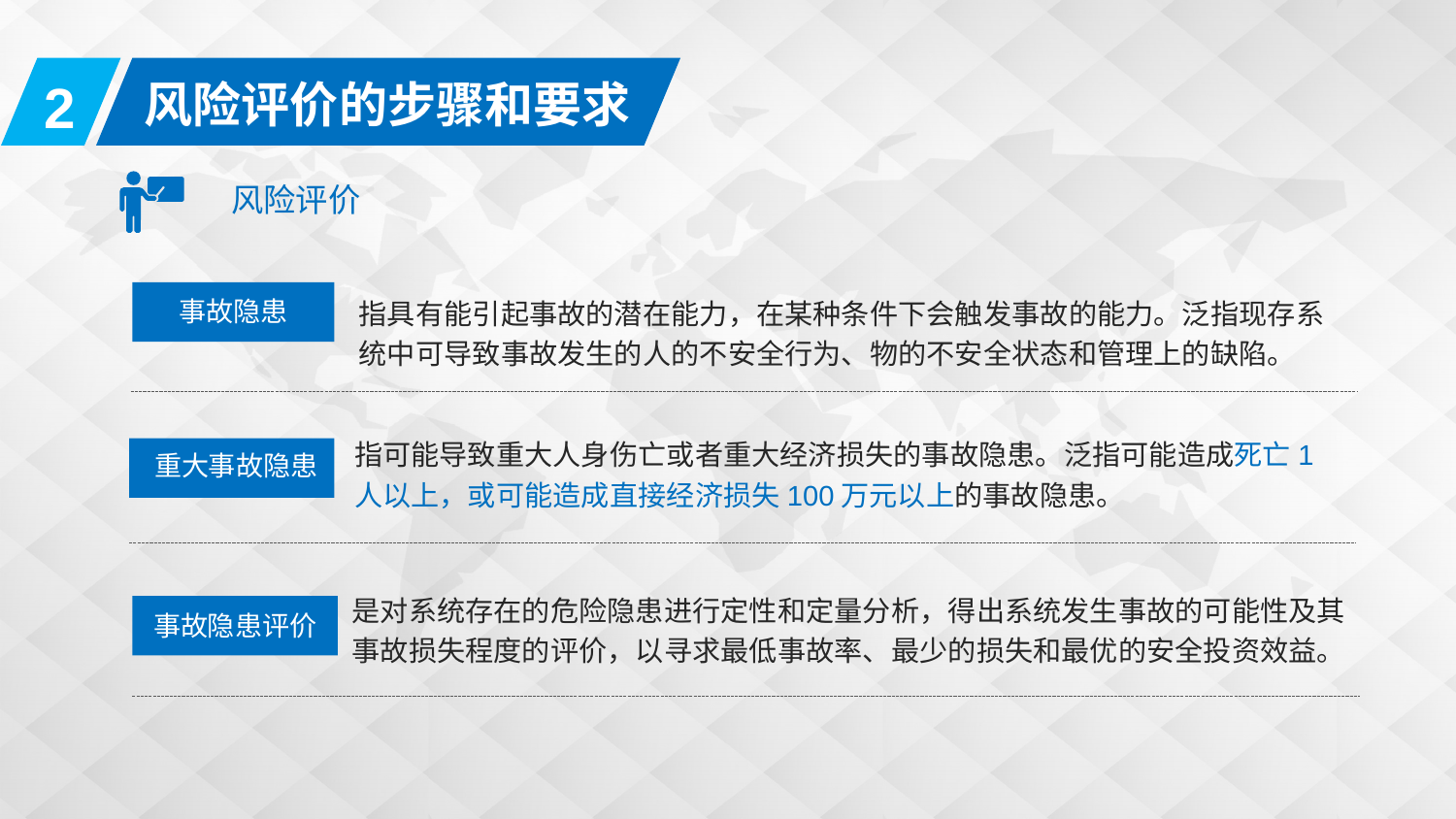

2
风险评价的步骤和要求

风险评价

指具有能引起事故的潜在能力，在某种条件下会触发事故的能力。泛指现存系统中可导致事故发生的人的不安全行为、物的不安全状态和管理上的缺陷。
事故隐患
指可能导致重大人身伤亡或者重大经济损失的事故隐患。泛指可能造成死亡1人以上，或可能造成直接经济损失100万元以上的事故隐患。

重大事故隐患
是对系统存在的危险隐患进行定性和定量分析，得出系统发生事故的可能性及其事故损失程度的评价，以寻求最低事故率、最少的损失和最优的安全投资效益。

事故隐患评价